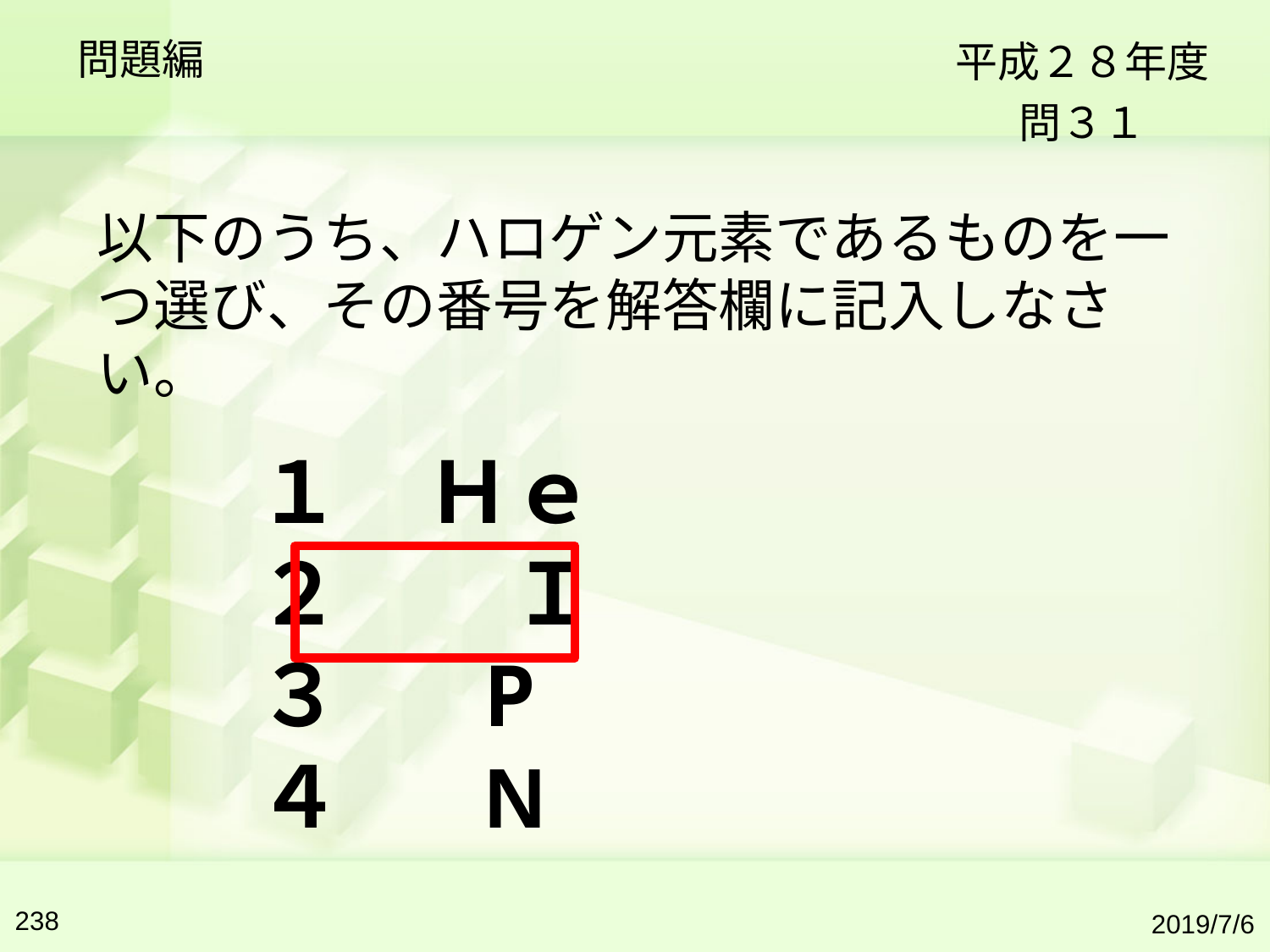

問題編
平成２８年度
問３１
以下のうち、ハロゲン元素であるものを一つ選び、その番号を解答欄に記入しなさい。
１　Ｈｅ
２　　Ｉ
３　  P
４　  N

238
2019/7/6